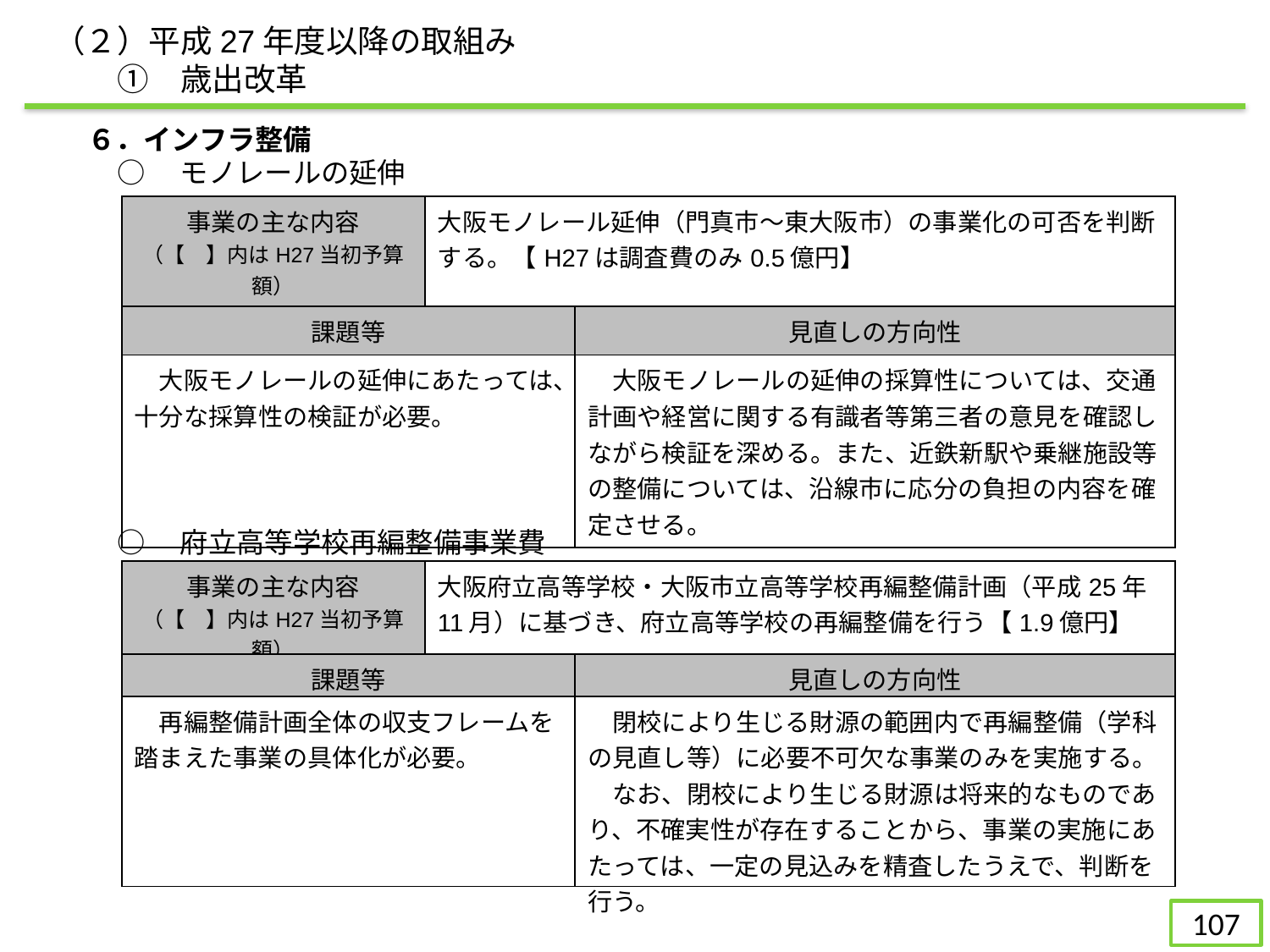

（２）平成27年度以降の取組み
　　①　歳出改革
６．インフラ整備
○　モノレールの延伸
| 事業の主な内容 （【　】内はH27当初予算額） | 大阪モノレール延伸（門真市～東大阪市）の事業化の可否を判断する。【H27は調査費のみ0.5億円】 |  |
| --- | --- | --- |
| 課題等 |  | 見直しの方向性 |
| 大阪モノレールの延伸にあたっては、十分な採算性の検証が必要。 |  | 大阪モノレールの延伸の採算性については、交通計画や経営に関する有識者等第三者の意見を確認しながら検証を深める。また、近鉄新駅や乗継施設等の整備については、沿線市に応分の負担の内容を確定させる。 |
○　府立高等学校再編整備事業費
| 事業の主な内容 （【　】内はH27当初予算額） | 大阪府立高等学校・大阪市立高等学校再編整備計画（平成25年11月）に基づき、府立高等学校の再編整備を行う【1.9億円】 |  |
| --- | --- | --- |
| 課題等 |  | 見直しの方向性 |
| 再編整備計画全体の収支フレームを踏まえた事業の具体化が必要。 |  | 閉校により生じる財源の範囲内で再編整備（学科の見直し等）に必要不可欠な事業のみを実施する。 　なお、閉校により生じる財源は将来的なものであり、不確実性が存在することから、事業の実施にあたっては、一定の見込みを精査したうえで、判断を行う。 |
107